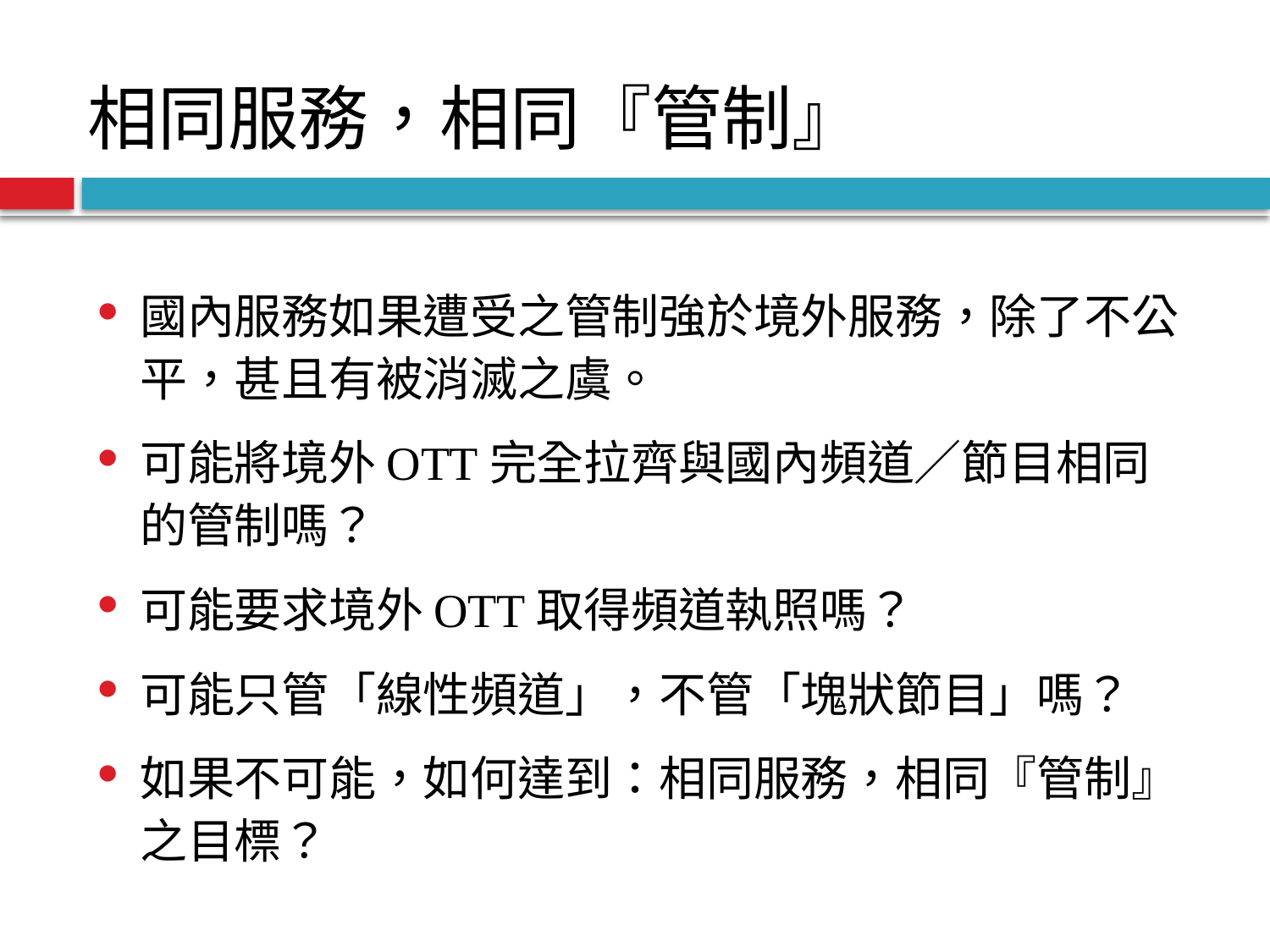

相同服務，相同『管制』

國內服務如果遭受之管制強於境外服務，除了不公平，甚且有被消滅之虞。
可能將境外OTT完全拉齊與國內頻道／節目相同的管制嗎？
可能要求境外OTT取得頻道執照嗎？
可能只管「線性頻道」，不管「塊狀節目」嗎？
如果不可能，如何達到：相同服務，相同『管制』之目標？